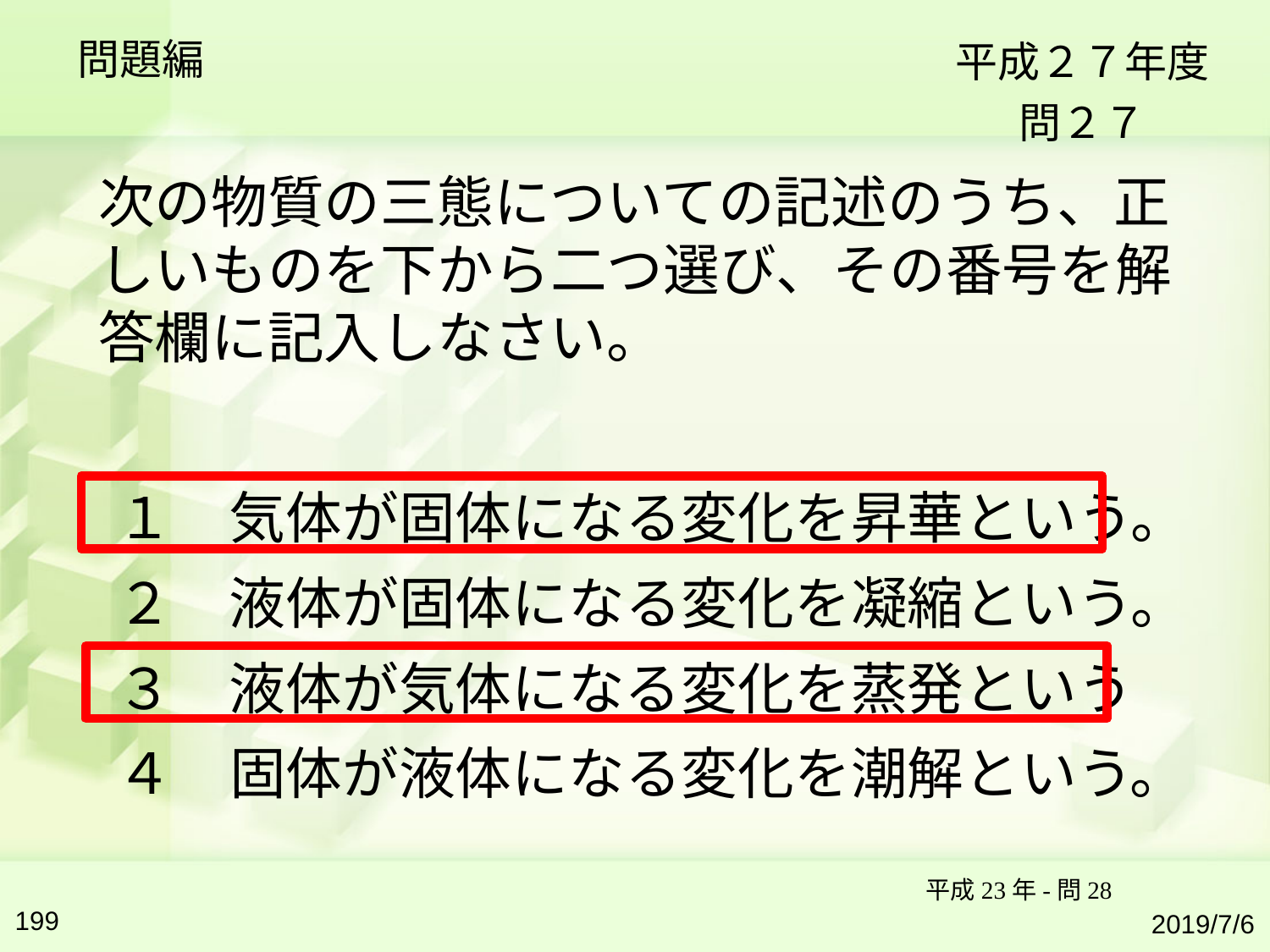

問題編
平成２７年度
問２７
次の物質の三態についての記述のうち、正しいものを下から二つ選び、その番号を解答欄に記入しなさい。

１　気体が固体になる変化を昇華という。
２　液体が固体になる変化を凝縮という。
３　液体が気体になる変化を蒸発という
４　固体が液体になる変化を潮解という。

平成23年-問28
199
2019/7/6